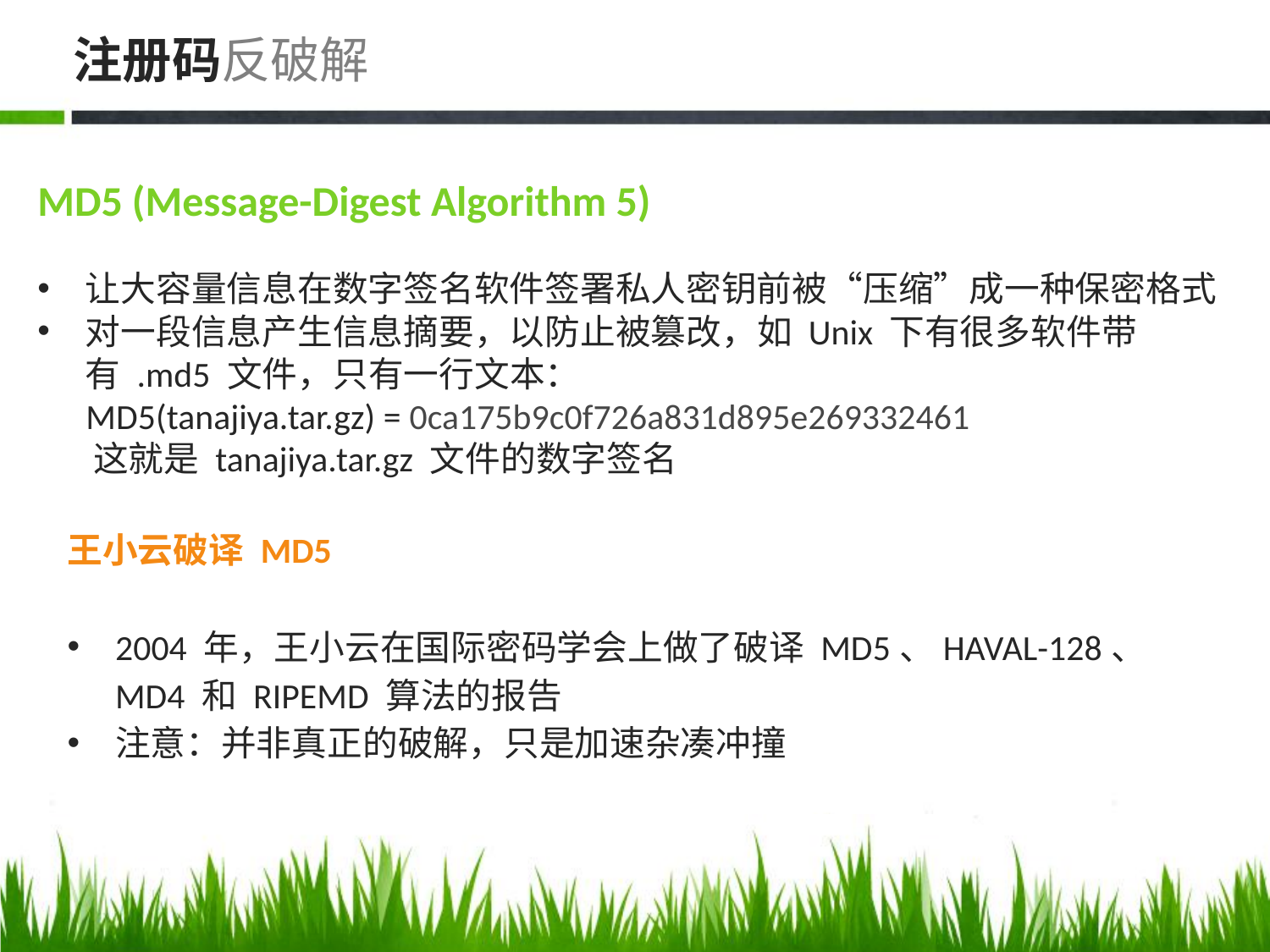

# 注册码反破解
MD5 (Message-Digest Algorithm 5)

让大容量信息在数字签名软件签署私人密钥前被“压缩”成一种保密格式
对一段信息产生信息摘要，以防止被篡改，如 Unix 下有很多软件带有 .md5 文件，只有一行文本：
      MD5(tanajiya.tar.gz) = 0ca175b9c0f726a831d895e269332461
      这就是 tanajiya.tar.gz 文件的数字签名
王小云破译 MD5

2004 年，王小云在国际密码学会上做了破译 MD5、HAVAL-128、 MD4 和 RIPEMD 算法的报告
注意：并非真正的破解，只是加速杂凑冲撞